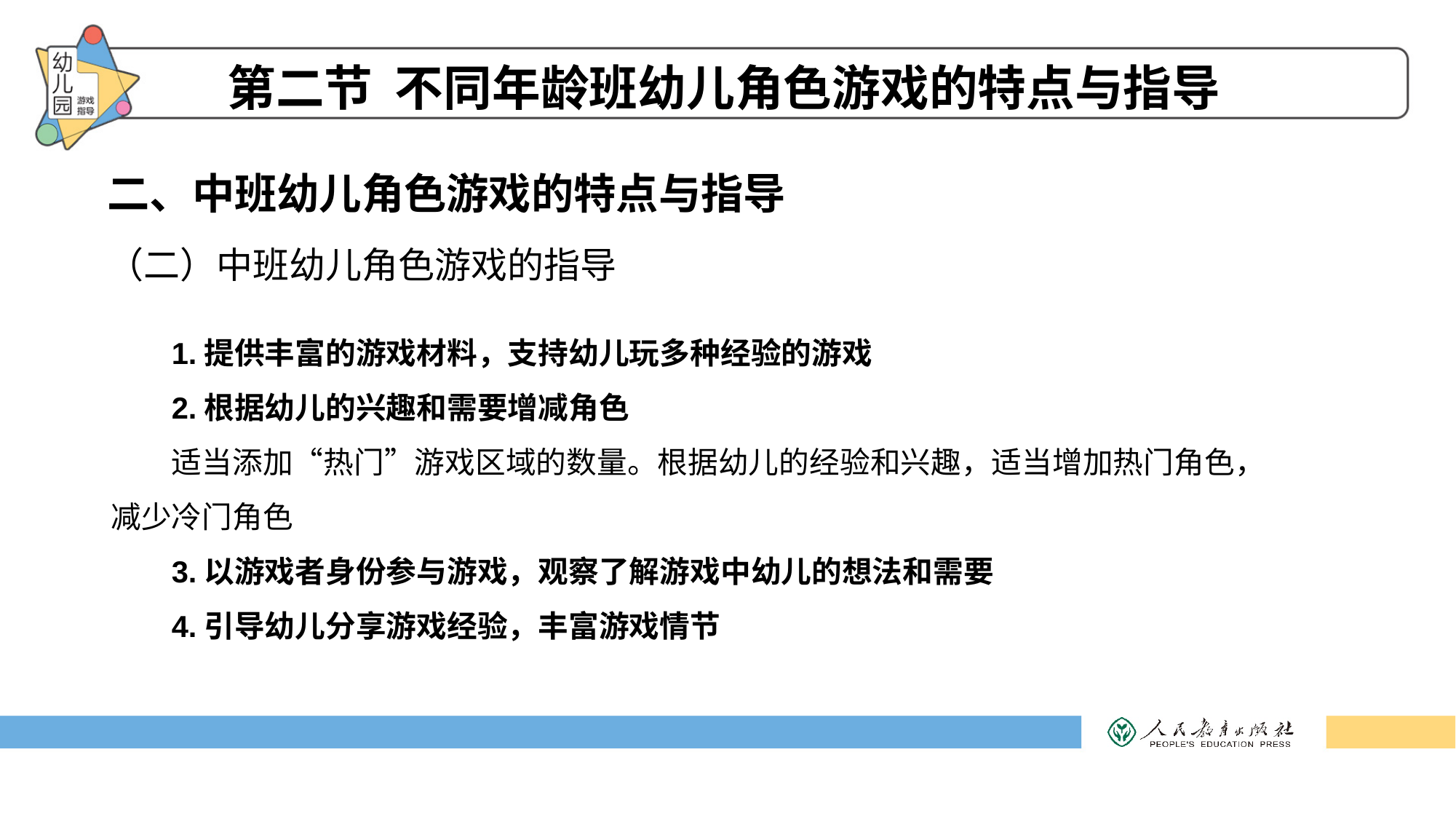

第二节  不同年龄班幼儿角色游戏的特点与指导
二、中班幼儿角色游戏的特点与指导
（二）中班幼儿角色游戏的指导
1.提供丰富的游戏材料，支持幼儿玩多种经验的游戏
2.根据幼儿的兴趣和需要增减角色
适当添加“热门”游戏区域的数量。根据幼儿的经验和兴趣，适当增加热门角色，减少冷门角色
3.以游戏者身份参与游戏，观察了解游戏中幼儿的想法和需要
4.引导幼儿分享游戏经验，丰富游戏情节